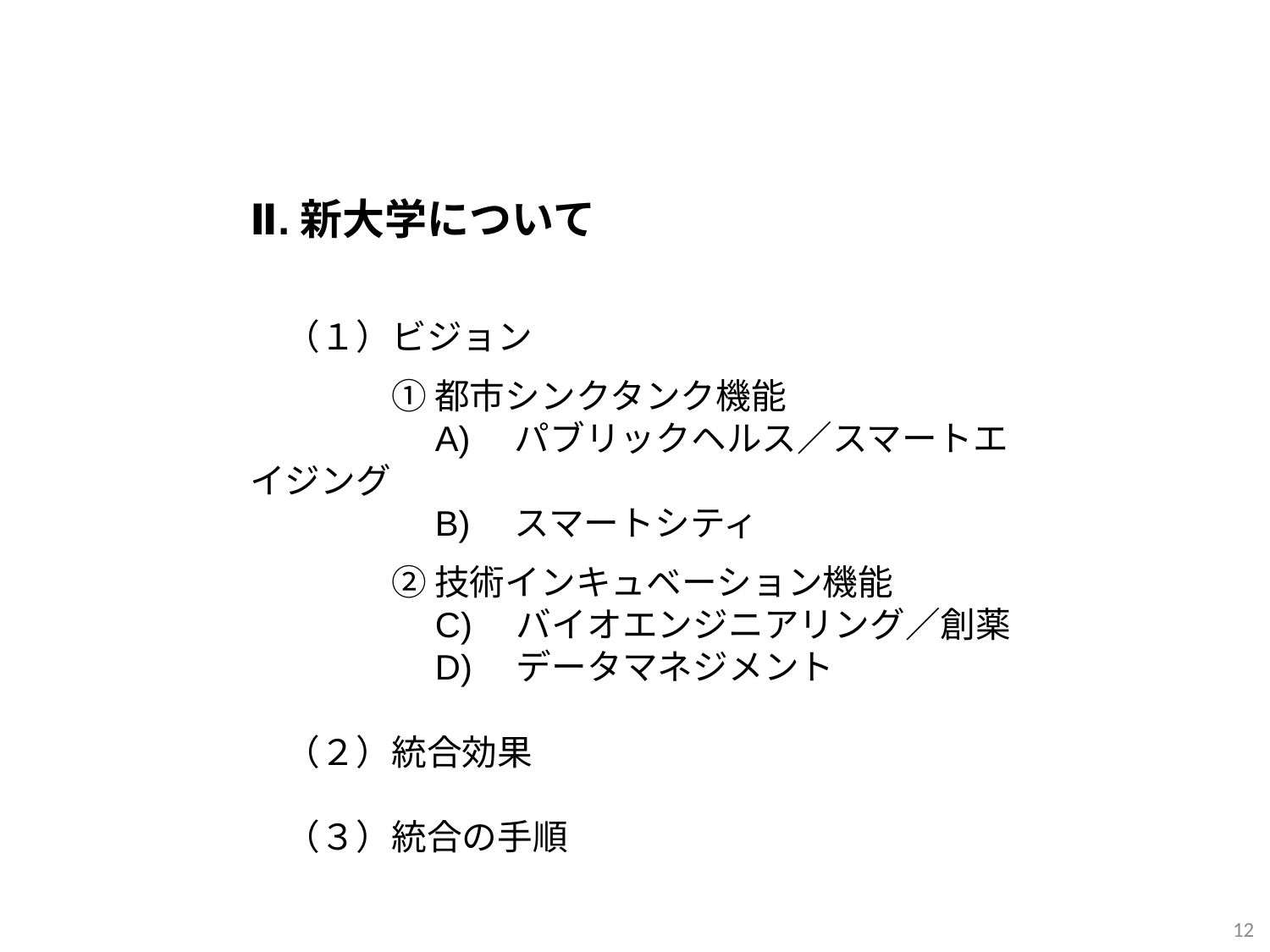

Ⅱ.新大学について

　（１）ビジョン

　　　　① 都市シンクタンク機能
　　　　　A)　パブリックヘルス／スマートエイジング
　　　　　B)　スマートシティ

　　　　② 技術インキュベーション機能
　　　　　C)　バイオエンジニアリング／創薬
　　　　　D)　データマネジメント

　（２）統合効果

　（３）統合の手順
12